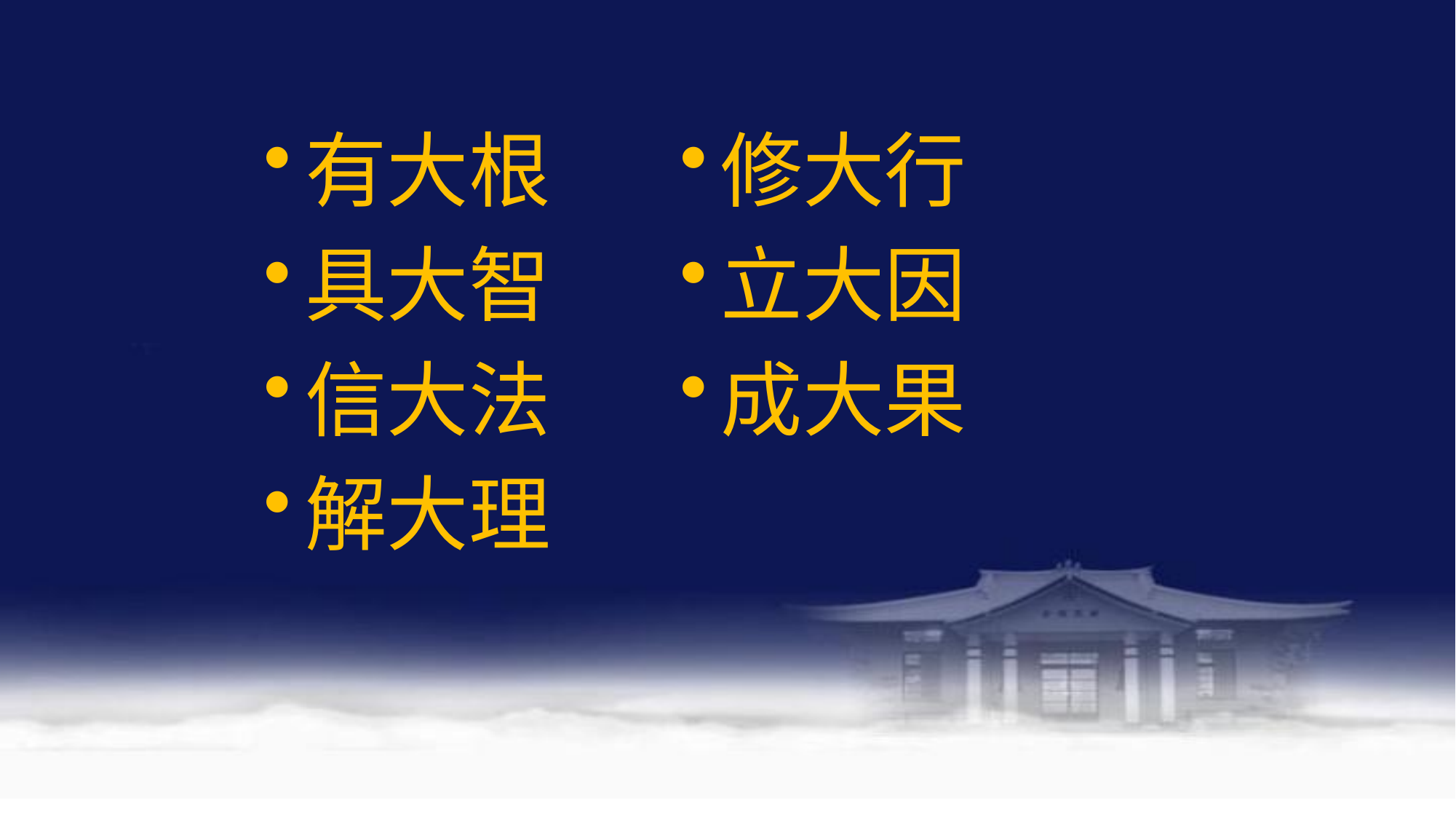

修大行
立大因
成大果
有大根
具大智
信大法
解大理